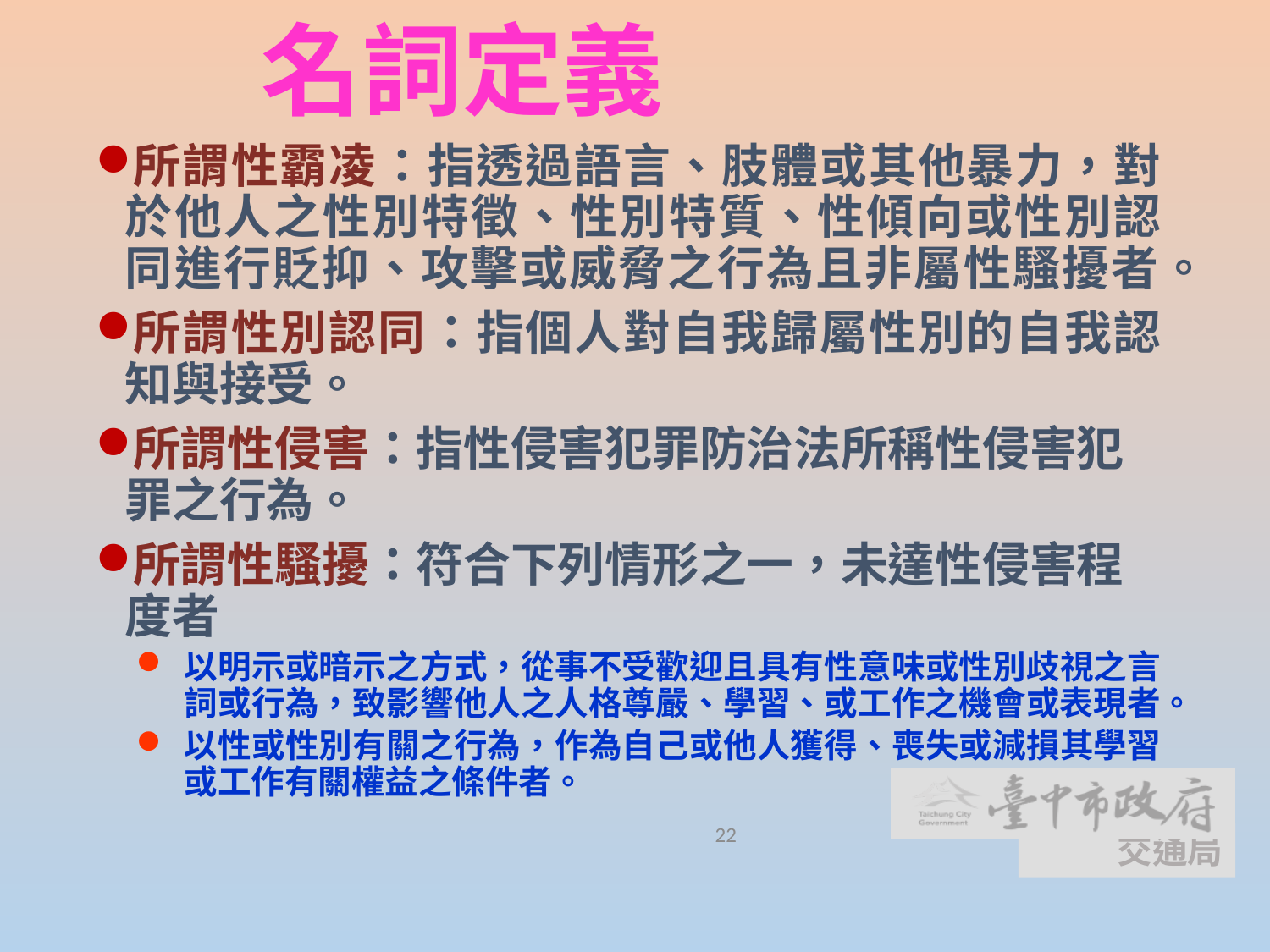

# 名詞定義
所謂性霸凌：指透過語言、肢體或其他暴力，對於他人之性別特徵、性別特質、性傾向或性別認同進行貶抑、攻擊或威脅之行為且非屬性騷擾者。
所謂性別認同：指個人對自我歸屬性別的自我認知與接受。
所謂性侵害：指性侵害犯罪防治法所稱性侵害犯罪之行為。
所謂性騷擾：符合下列情形之一，未達性侵害程度者
以明示或暗示之方式，從事不受歡迎且具有性意味或性別歧視之言詞或行為，致影響他人之人格尊嚴、學習、或工作之機會或表現者。
以性或性別有關之行為，作為自己或他人獲得、喪失或減損其學習或工作有關權益之條件者。
22